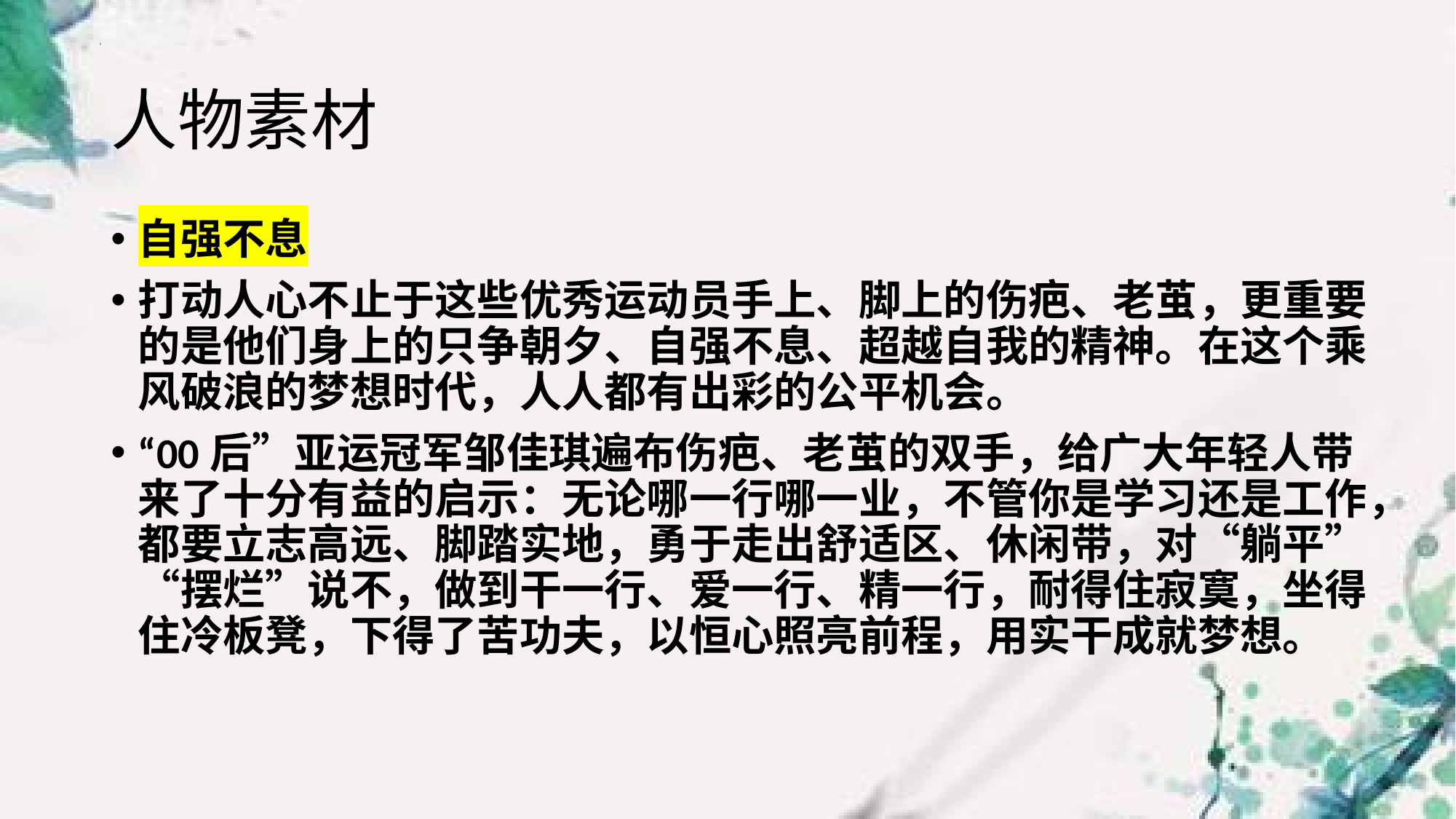

# 人物素材
自强不息
打动人心不止于这些优秀运动员手上、脚上的伤疤、老茧，更重要的是他们身上的只争朝夕、自强不息、超越自我的精神。在这个乘风破浪的梦想时代，人人都有出彩的公平机会。
“00后”亚运冠军邹佳琪遍布伤疤、老茧的双手，给广大年轻人带来了十分有益的启示：无论哪一行哪一业，不管你是学习还是工作，都要立志高远、脚踏实地，勇于走出舒适区、休闲带，对“躺平”“摆烂”说不，做到干一行、爱一行、精一行，耐得住寂寞，坐得住冷板凳，下得了苦功夫，以恒心照亮前程，用实干成就梦想。